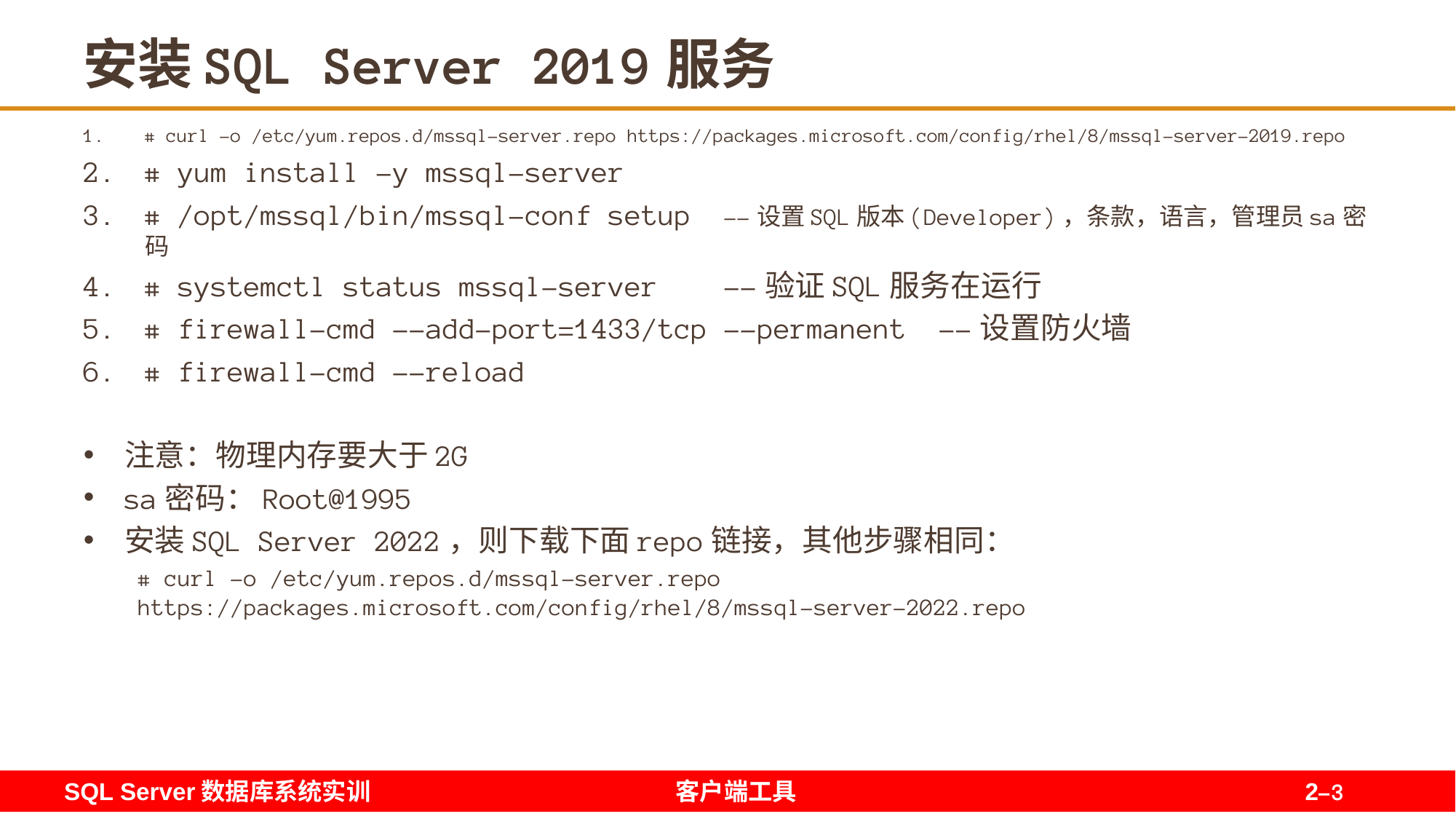

# 安装SQL Server 2019服务
# curl -o /etc/yum.repos.d/mssql-server.repo https://packages.microsoft.com/config/rhel/8/mssql-server-2019.repo
# yum install -y mssql-server
# /opt/mssql/bin/mssql-conf setup  --设置SQL版本(Developer)，条款，语言，管理员sa密码
# systemctl status mssql-server    --验证SQL服务在运行
# firewall-cmd --add-port=1433/tcp --permanent  --设置防火墙
# firewall-cmd --reload

注意：物理内存要大于2G
sa密码：Root@1995
安装SQL Server 2022，则下载下面repo链接，其他步骤相同：
# curl -o /etc/yum.repos.d/mssql-server.repo https://packages.microsoft.com/config/rhel/8/mssql-server-2022.repo